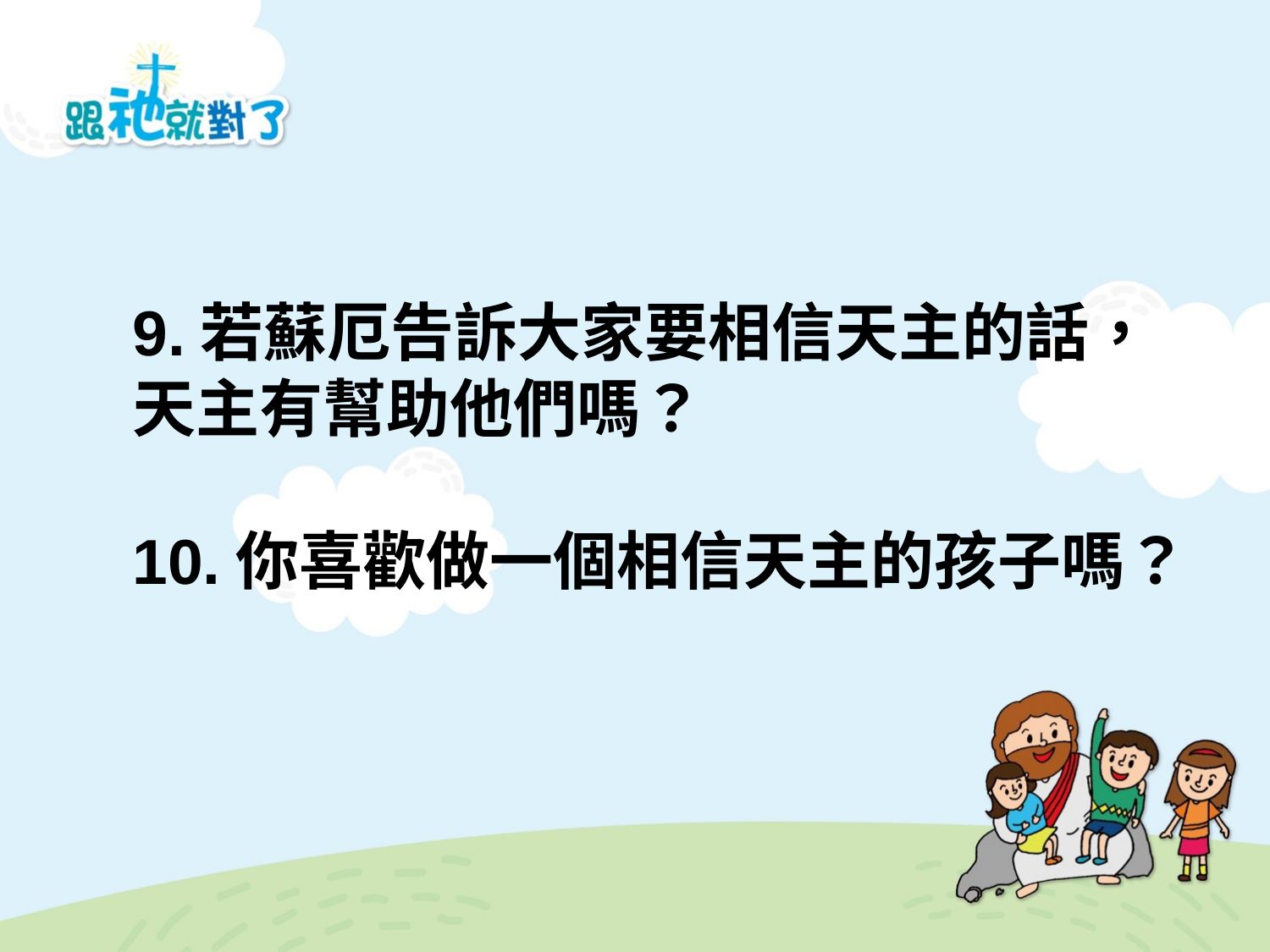

9.若蘇厄告訴大家要相信天主的話，天主有幫助他們嗎？

10.你喜歡做一個相信天主的孩子嗎？